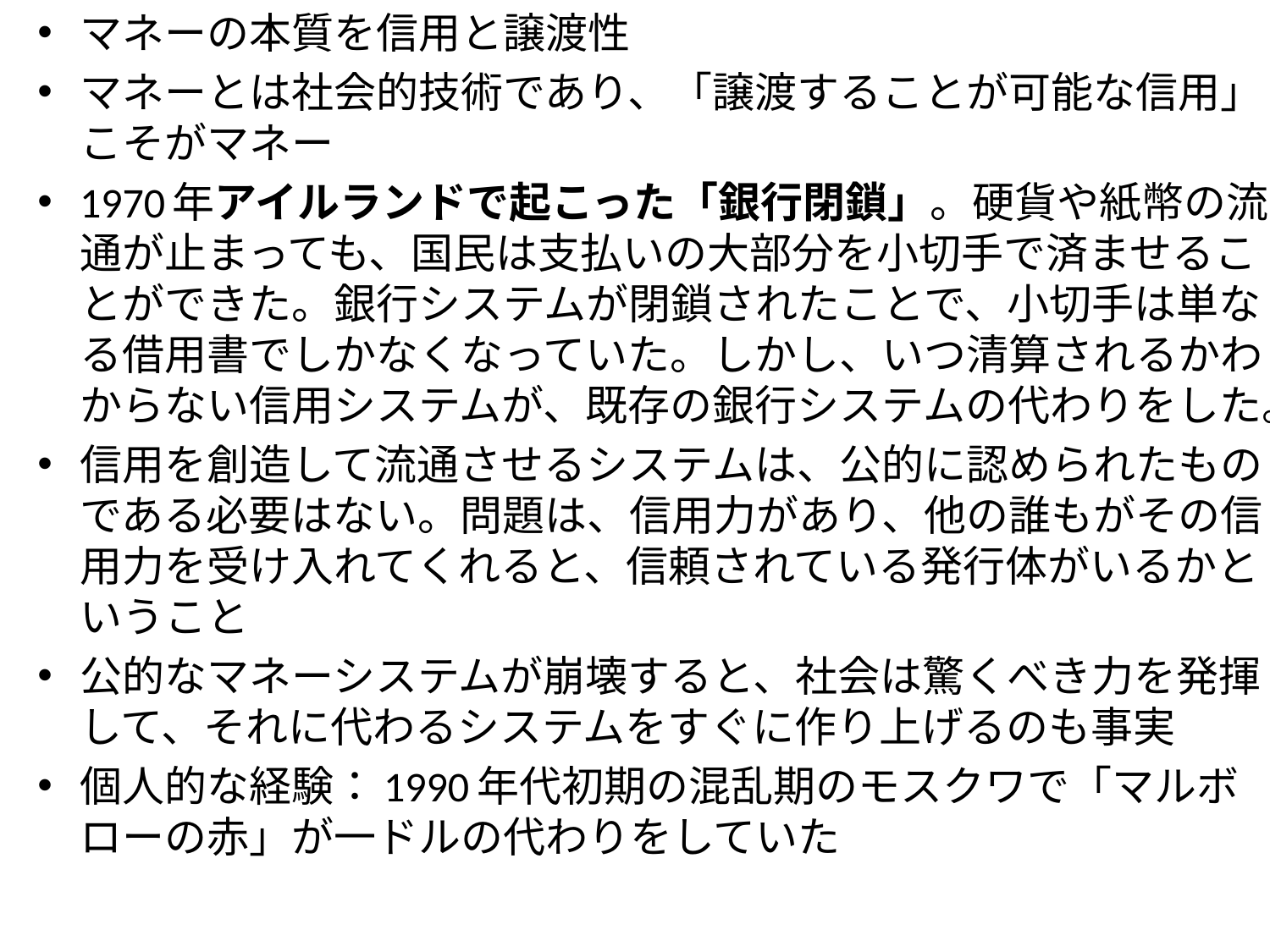

マネーの本質を信用と譲渡性
マネーとは社会的技術であり、「譲渡することが可能な信用」こそがマネー
1970年アイルランドで起こった「銀行閉鎖」。硬貨や紙幣の流通が止まっても、国民は支払いの大部分を小切手で済ませることができた。銀行システムが閉鎖されたことで、小切手は単なる借用書でしかなくなっていた。しかし、いつ清算されるかわからない信用システムが、既存の銀行システムの代わりをした。
信用を創造して流通させるシステムは、公的に認められたものである必要はない。問題は、信用力があり、他の誰もがその信用力を受け入れてくれると、信頼されている発行体がいるかということ
公的なマネーシステムが崩壊すると、社会は驚くべき力を発揮して、それに代わるシステムをすぐに作り上げるのも事実
個人的な経験：1990年代初期の混乱期のモスクワで「マルボローの赤」が一ドルの代わりをしていた